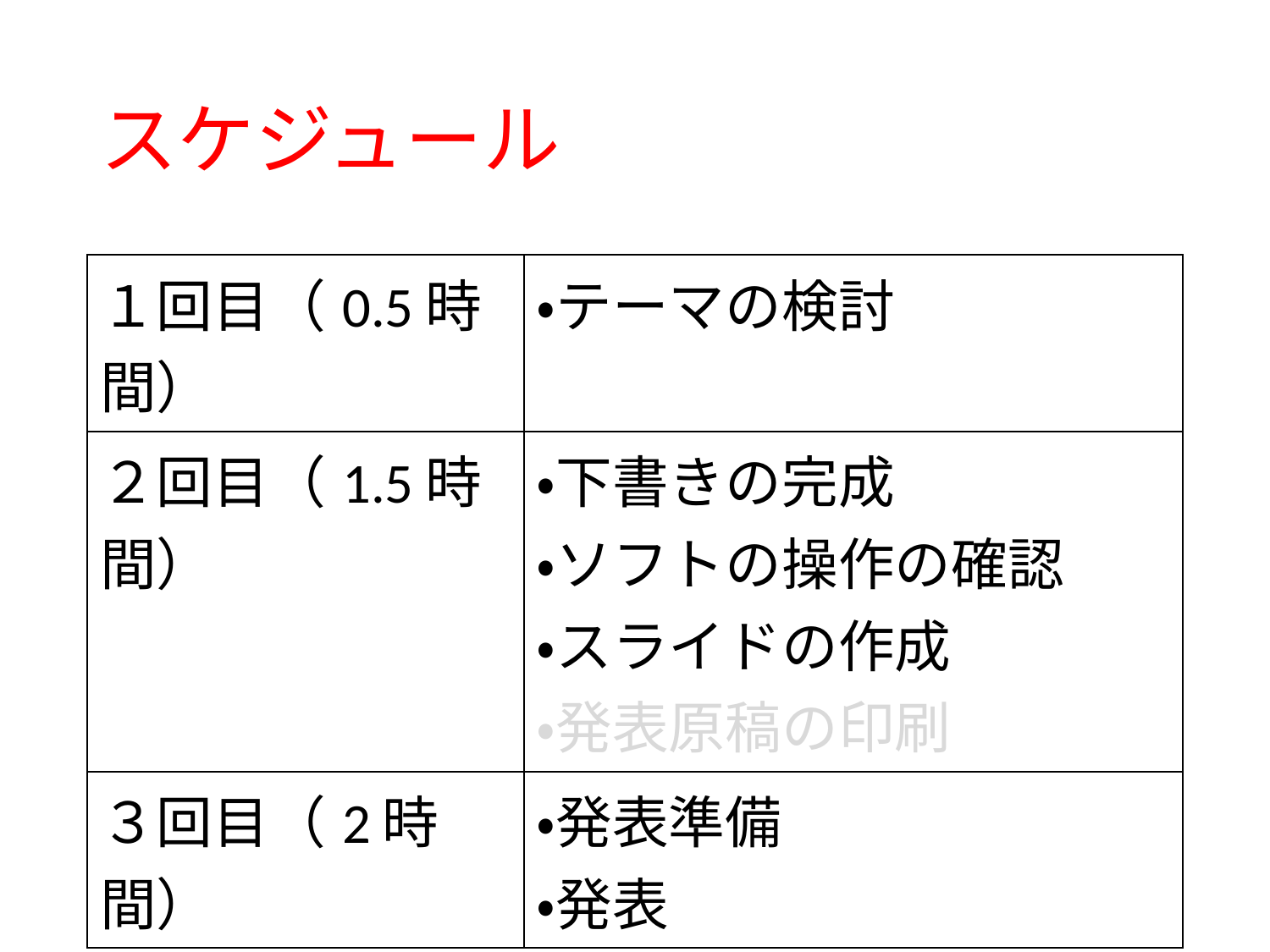

# スケジュール
| １回目（0.5時間） | ・テーマの検討 |
| --- | --- |
| ２回目（1.5時間） | ・下書きの完成 ・ソフトの操作の確認 ・スライドの作成 ・発表原稿の印刷 |
| ３回目（2時間） | ・発表準備 ・発表 |